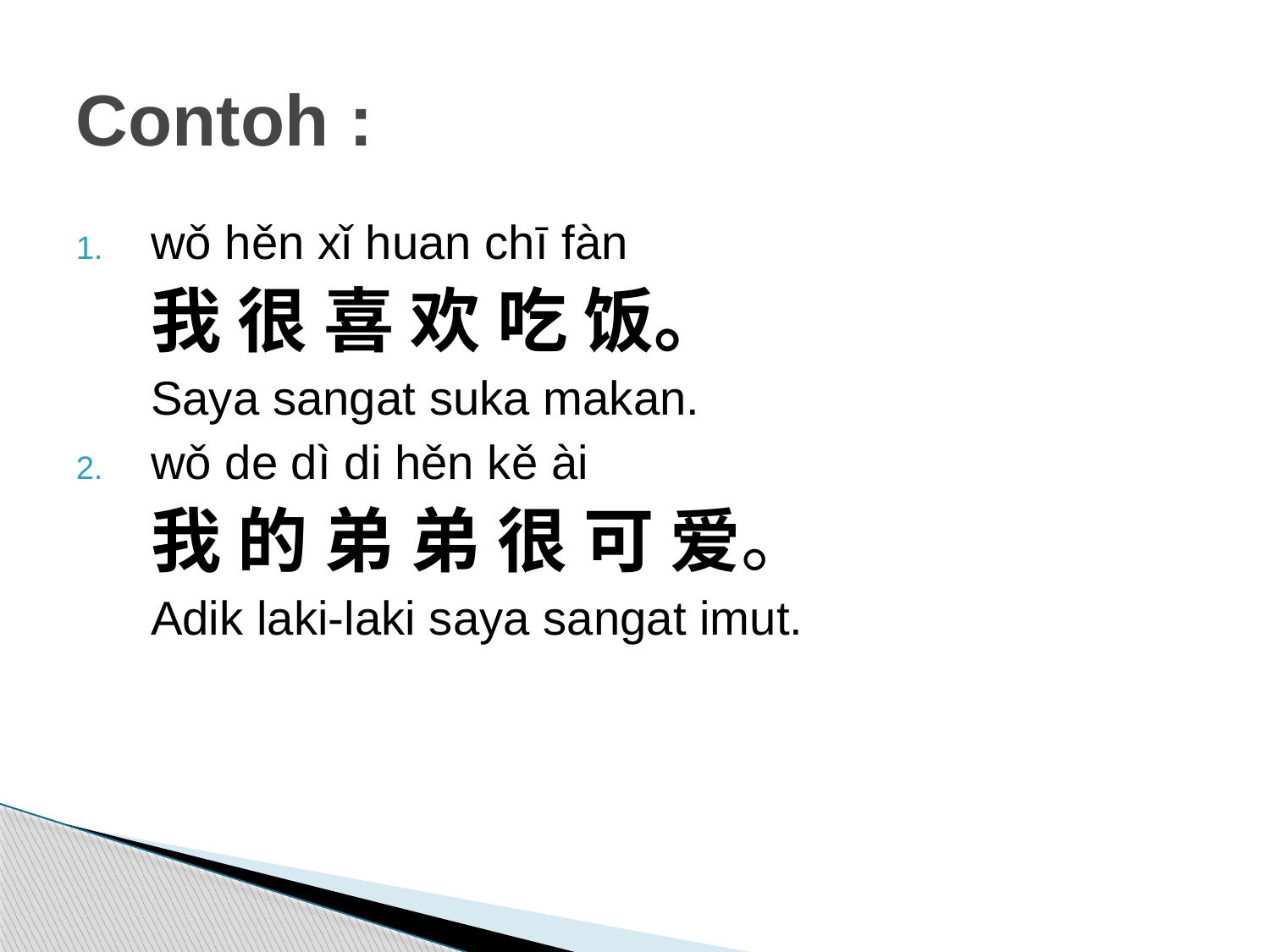

# Contoh :
wǒ hěn xǐ huan chī fàn
	我 很 喜 欢 吃 饭。
Saya sangat suka makan.
wǒ de dì di hěn kě ài
	我 的 弟 弟 很 可 爱。
	Adik laki-laki saya sangat imut.